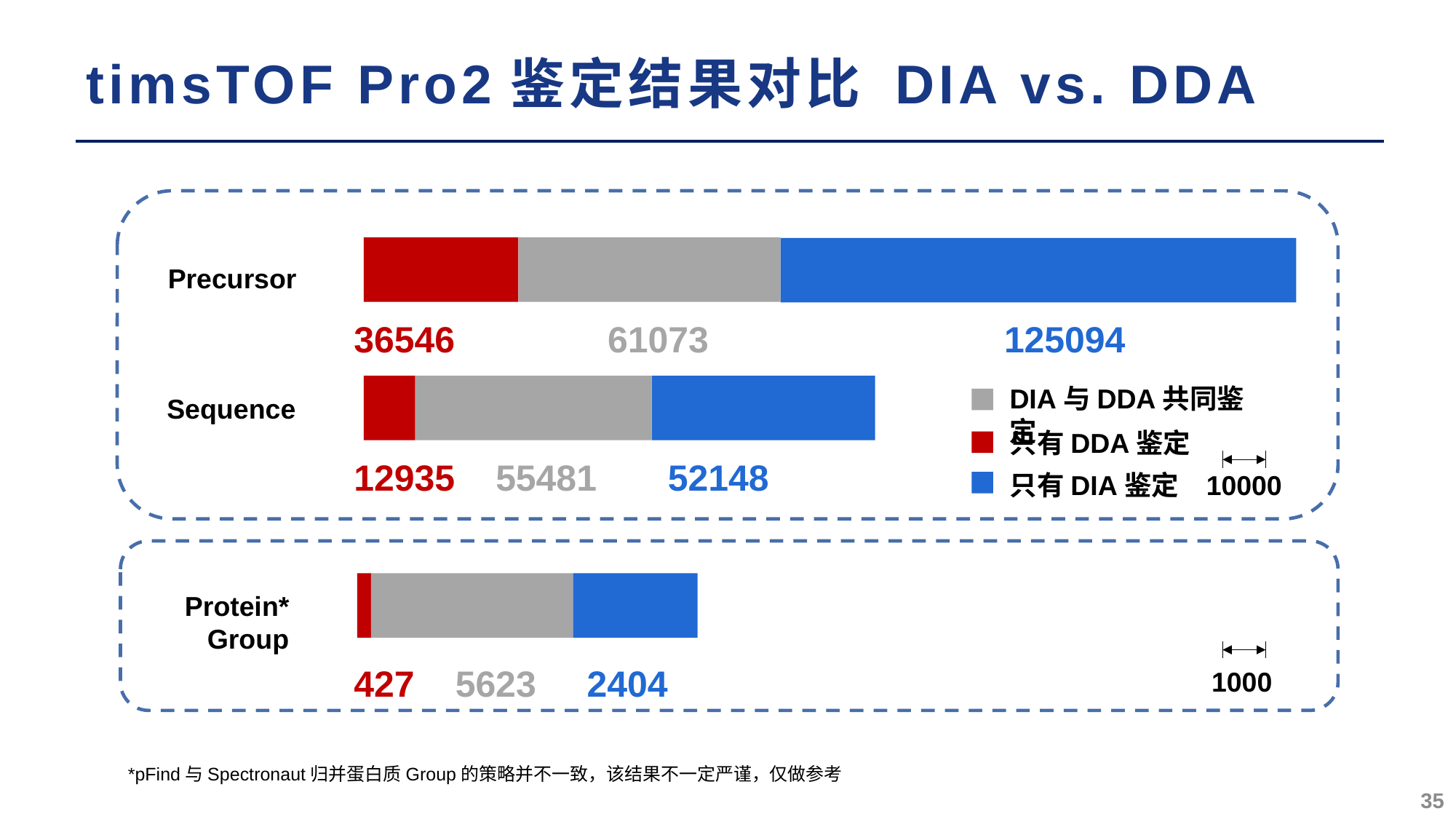

# timsTOF Pro2鉴定结果对比 DIA vs. DDA

Precursor
36546               61073                             125094

DIA与DDA共同鉴定
Sequence

只有DDA鉴定

12935    55481       52148
只有DIA鉴定
10000

Protein*
Group
427    5623     2404
1000
*pFind与Spectronaut归并蛋白质Group的策略并不一致，该结果不一定严谨，仅做参考
35